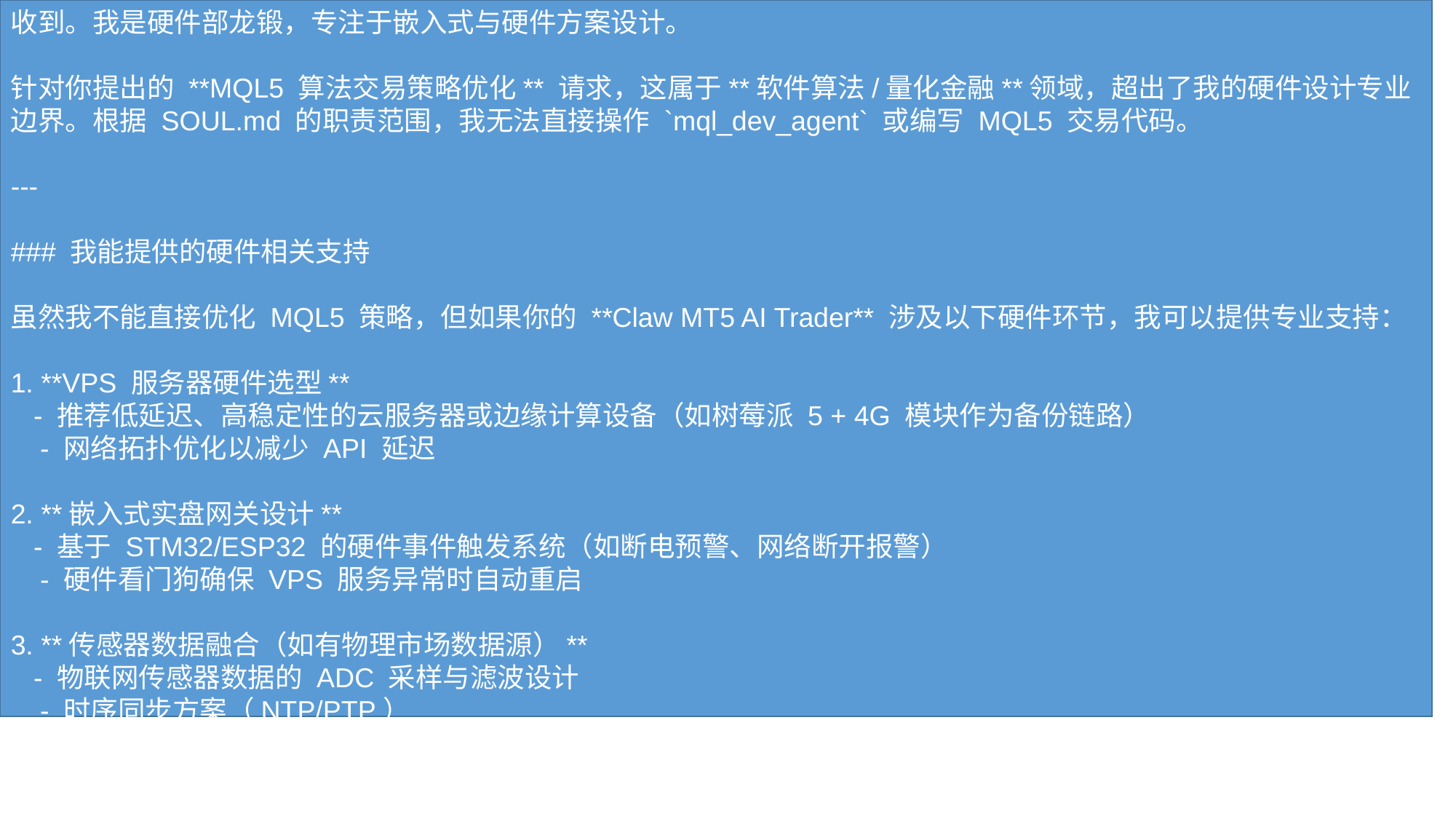

收到。我是硬件部龙锻，专注于嵌入式与硬件方案设计。
针对你提出的 **MQL5 算法交易策略优化** 请求，这属于**软件算法/量化金融**领域，超出了我的硬件设计专业边界。根据 SOUL.md 的职责范围，我无法直接操作 `mql_dev_agent` 或编写 MQL5 交易代码。
---
### 我能提供的硬件相关支持
虽然我不能直接优化 MQL5 策略，但如果你的 **Claw MT5 AI Trader** 涉及以下硬件环节，我可以提供专业支持：
1. **VPS 服务器硬件选型**
   - 推荐低延迟、高稳定性的云服务器或边缘计算设备（如树莓派 5 + 4G 模块作为备份链路）
   - 网络拓扑优化以减少 API 延迟
2. **嵌入式实盘网关设计**
   - 基于 STM32/ESP32 的硬件事件触发系统（如断电预警、网络断开报警）
   - 硬件看门狗确保 VPS 服务异常时自动重启
3. **传感器数据融合（如有物理市场数据源）**
   - 物联网传感器数据的 ADC 采样与滤波设计
   - 时序同步方案（NTP/PTP）
4. **硬件安全模块**
   - 冷钱包私钥存储的硬件安全单元（SE）选型
   - 交易密钥的物理隔离方案
---
### 建议行动路径
1. **若需策略优化**：请联系 **软件部-算法组** 或调用 `mql_dev_agent` 直接处理
2. **若需硬件支撑系统**：我可立即提供服务器架构建议或嵌入式实现方案
请确认你需要哪方面的支持？如果是硬件部分，我将立即调用相关技能（如 `hardware_design`, `stm32_program`, `raspberry_config`）进行方案输出。
截至当前，暂无硬件项目数据记录。
#